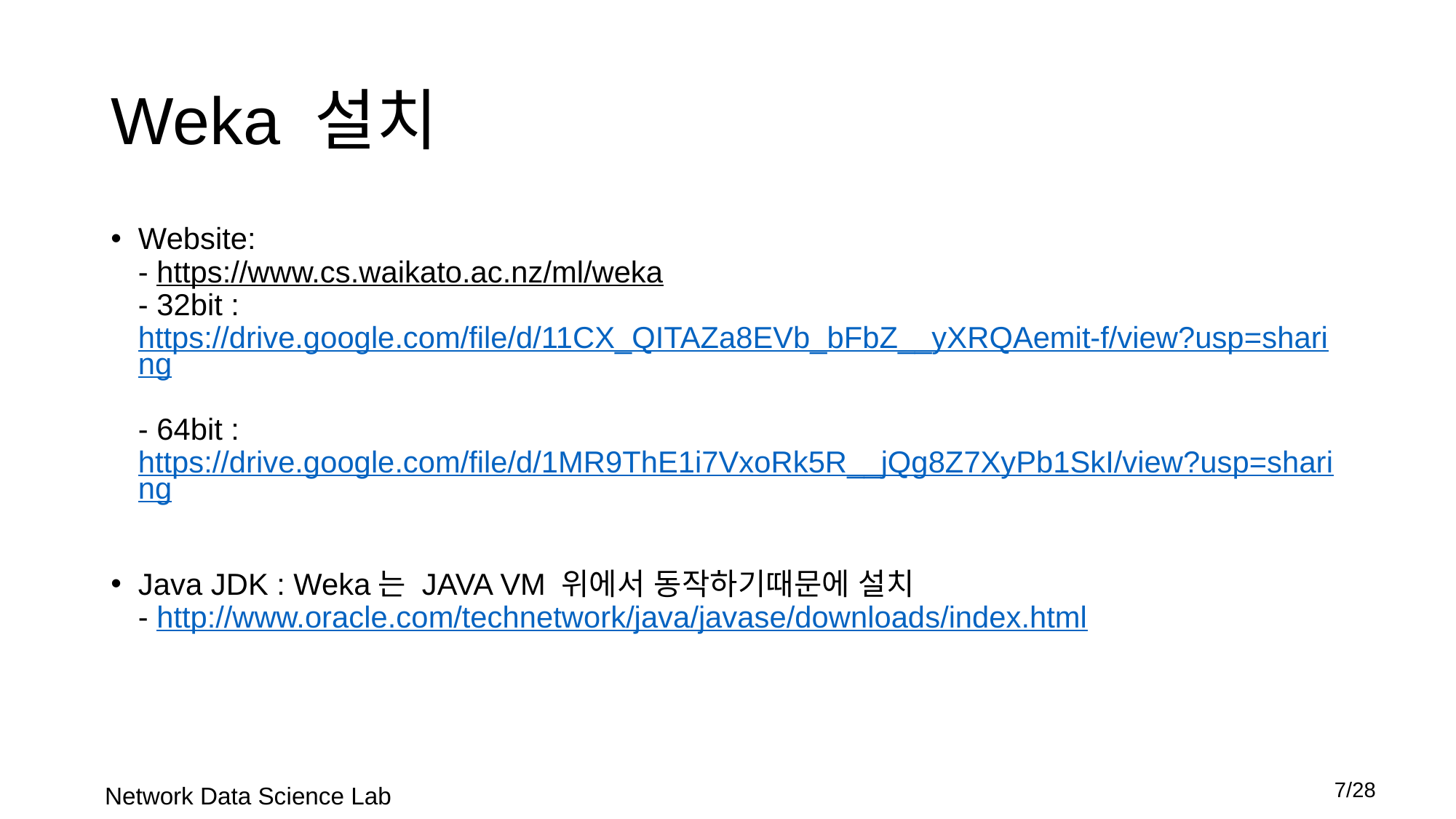

# Weka 설치
Website:
- https://www.cs.waikato.ac.nz/ml/weka
- 32bit : https://drive.google.com/file/d/11CX_QITAZa8EVb_bFbZ__yXRQAemit-f/view?usp=sharing
- 64bit : https://drive.google.com/file/d/1MR9ThE1i7VxoRk5R__jQg8Z7XyPb1SkI/view?usp=sharing

Java JDK : Weka는 JAVA VM 위에서 동작하기때문에 설치
- http://www.oracle.com/technetwork/java/javase/downloads/index.html

7/28